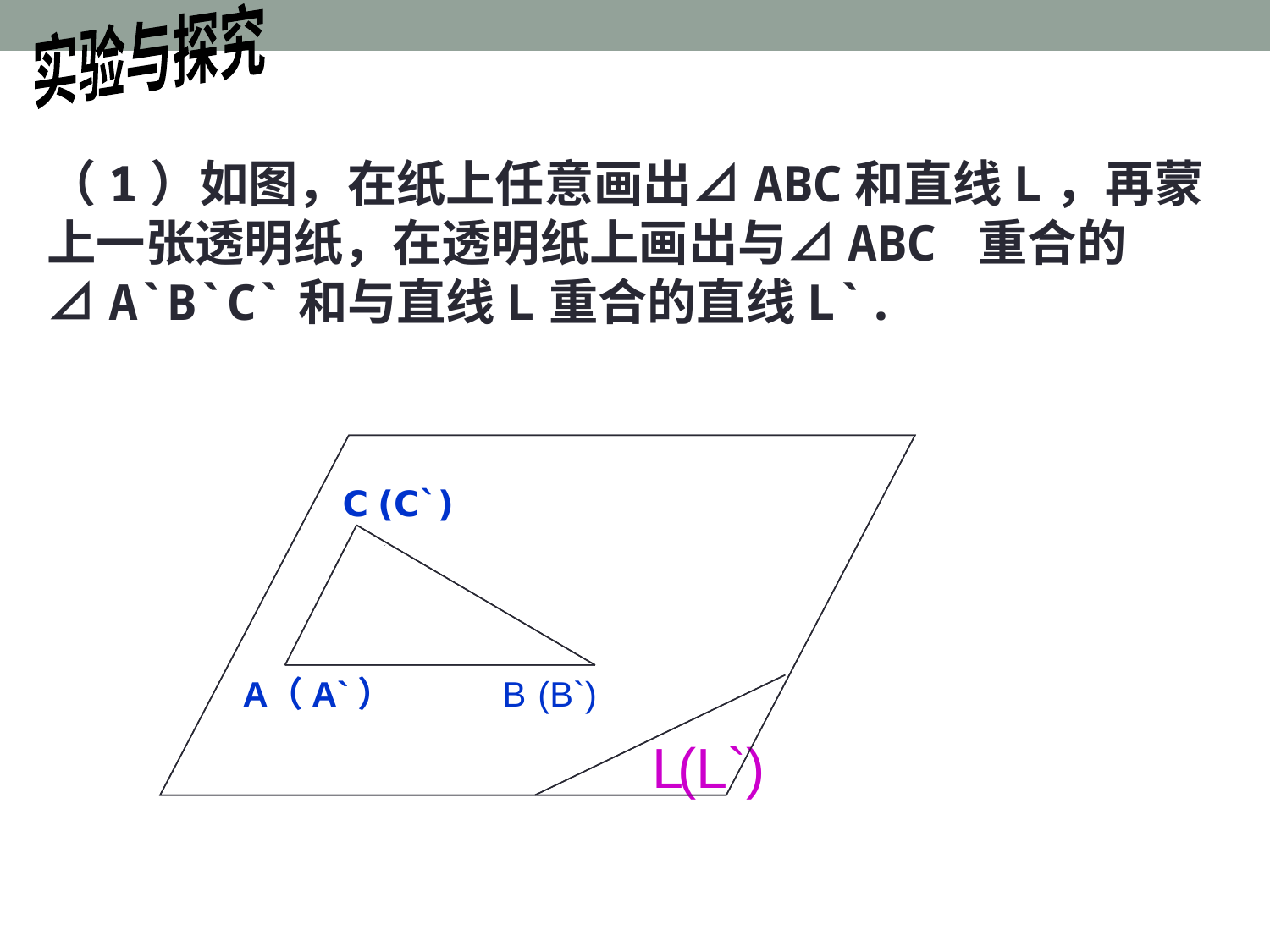

实验与探究
（1）如图，在纸上任意画出⊿ABC和直线L，再蒙上一张透明纸，在透明纸上画出与⊿ABC 重合的⊿A`B`C`和与直线L重合的直线L`.

C
A
B
L

(C`)
（A`）
(B`)
(L`)